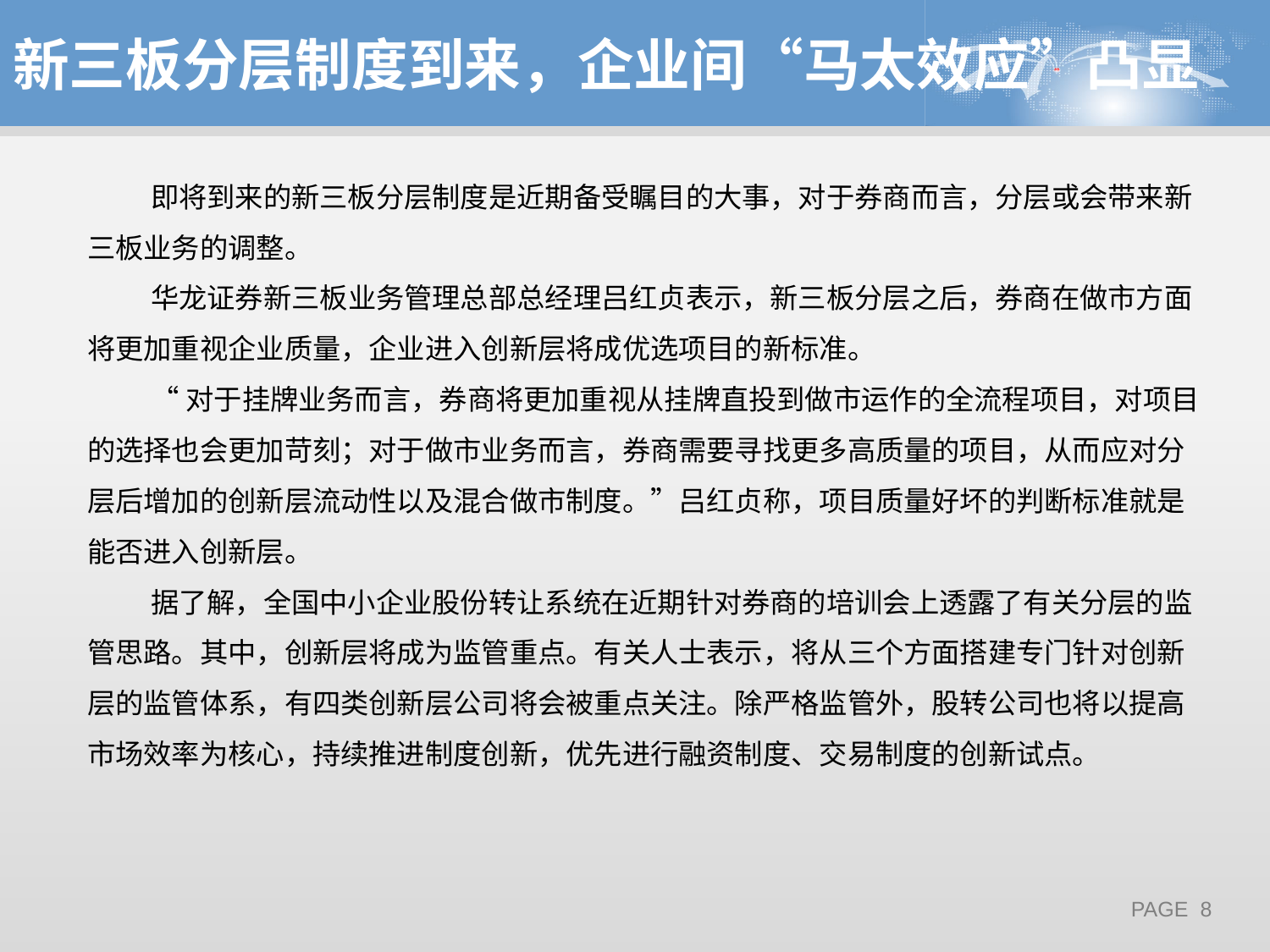

新三板分层制度到来，企业间“马太效应”凸显
即将到来的新三板分层制度是近期备受瞩目的大事，对于券商而言，分层或会带来新三板业务的调整。
华龙证券新三板业务管理总部总经理吕红贞表示，新三板分层之后，券商在做市方面将更加重视企业质量，企业进入创新层将成优选项目的新标准。
“对于挂牌业务而言，券商将更加重视从挂牌直投到做市运作的全流程项目，对项目的选择也会更加苛刻；对于做市业务而言，券商需要寻找更多高质量的项目，从而应对分层后增加的创新层流动性以及混合做市制度。”吕红贞称，项目质量好坏的判断标准就是能否进入创新层。
据了解，全国中小企业股份转让系统在近期针对券商的培训会上透露了有关分层的监管思路。其中，创新层将成为监管重点。有关人士表示，将从三个方面搭建专门针对创新层的监管体系，有四类创新层公司将会被重点关注。除严格监管外，股转公司也将以提高市场效率为核心，持续推进制度创新，优先进行融资制度、交易制度的创新试点。